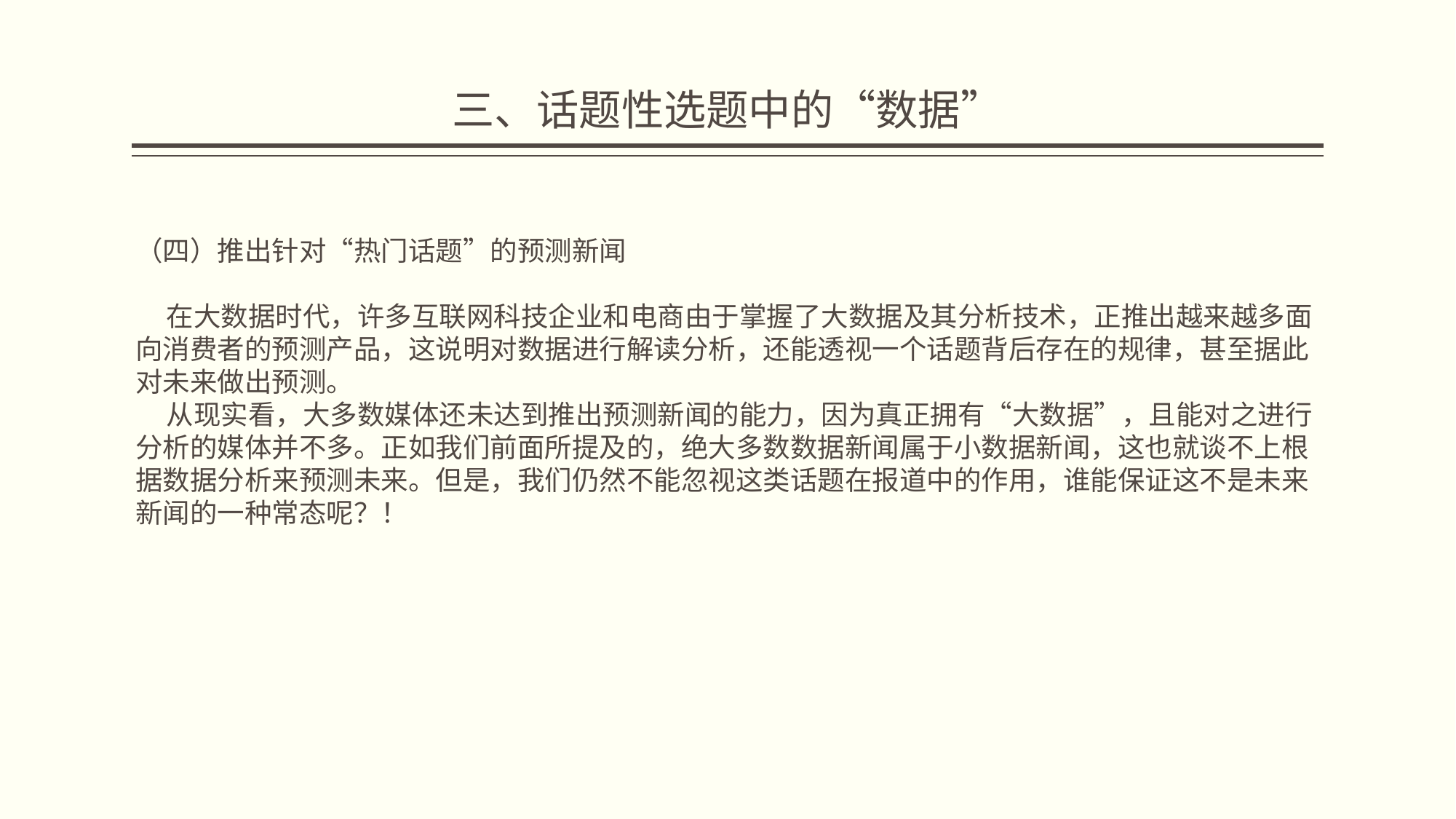

# 三、话题性选题中的“数据”
（四）推出针对“热门话题”的预测新闻

    在大数据时代，许多互联网科技企业和电商由于掌握了大数据及其分析技术，正推出越来越多面向消费者的预测产品，这说明对数据进行解读分析，还能透视一个话题背后存在的规律，甚至据此对未来做出预测。
    从现实看，大多数媒体还未达到推出预测新闻的能力，因为真正拥有“大数据”，且能对之进行分析的媒体并不多。正如我们前面所提及的，绝大多数数据新闻属于小数据新闻，这也就谈不上根据数据分析来预测未来。但是，我们仍然不能忽视这类话题在报道中的作用，谁能保证这不是未来新闻的一种常态呢？！